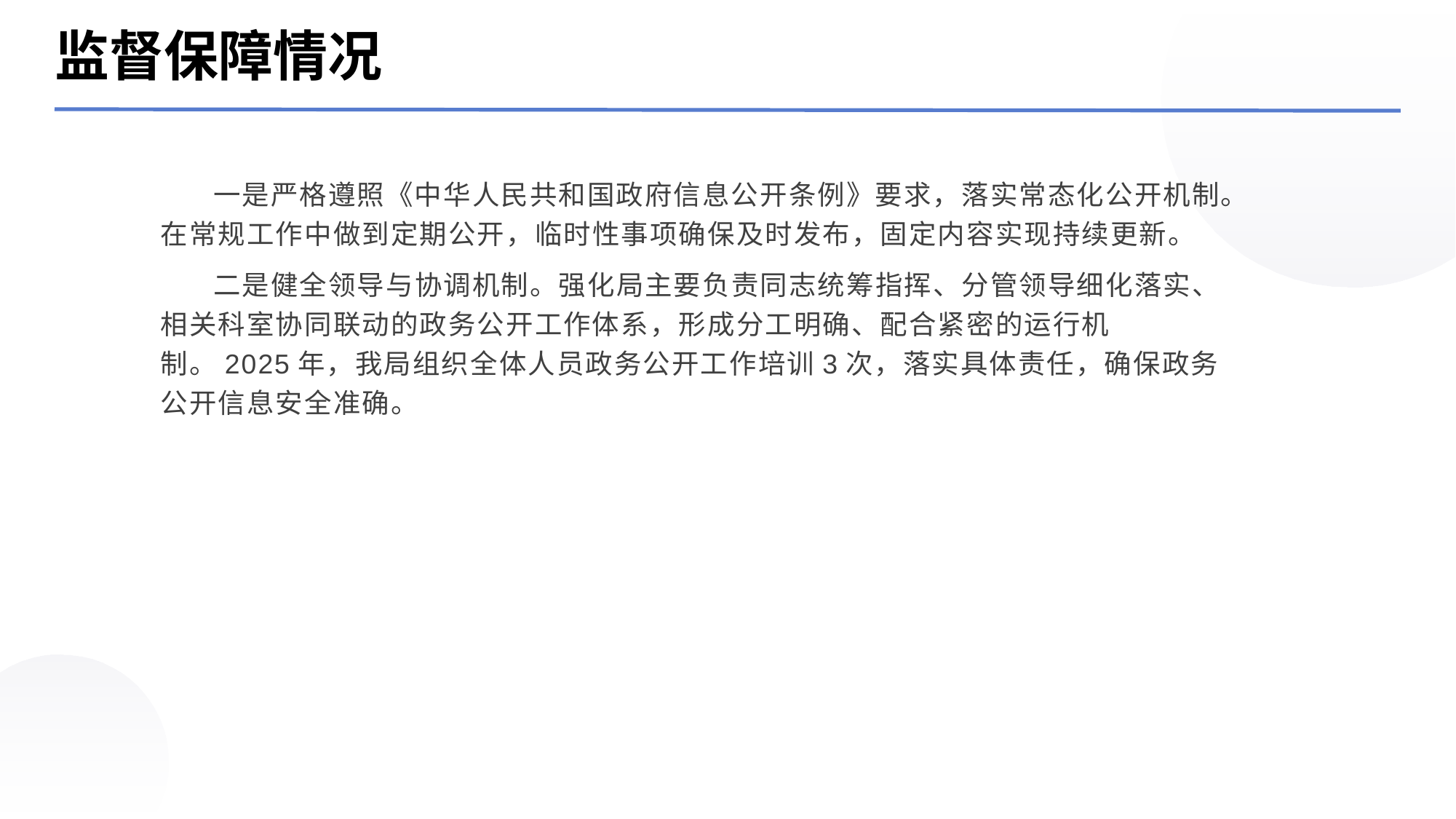

监督保障情况
      一是严格遵照《中华人民共和国政府信息公开条例》要求，落实常态化公开机制。在常规工作中做到定期公开，临时性事项确保及时发布，固定内容实现持续更新。
      二是健全领导与协调机制。强化局主要负责同志统筹指挥、分管领导细化落实、相关科室协同联动的政务公开工作体系，形成分工明确、配合紧密的运行机制。2025年，我局组织全体人员政务公开工作培训3次，落实具体责任，确保政务公开信息安全准确。